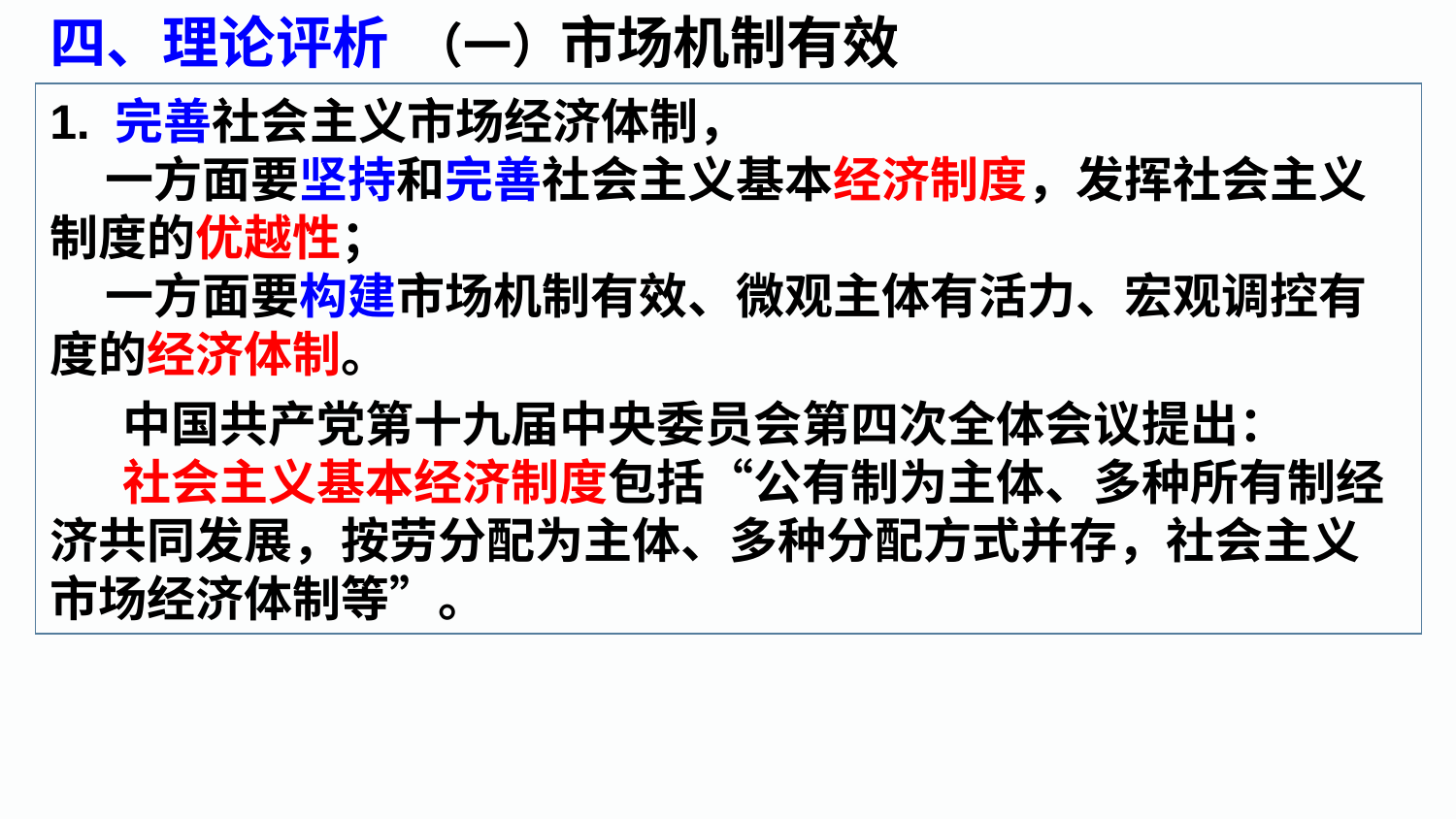

四、理论评析  （一）市场机制有效
1. 完善社会主义市场经济体制，
    一方面要坚持和完善社会主义基本经济制度，发挥社会主义制度的优越性；
    一方面要构建市场机制有效、微观主体有活力、宏观调控有度的经济体制。
中国共产党第十九届中央委员会第四次全体会议提出：
社会主义基本经济制度包括“公有制为主体、多种所有制经济共同发展，按劳分配为主体、多种分配方式并存，社会主义市场经济体制等”。